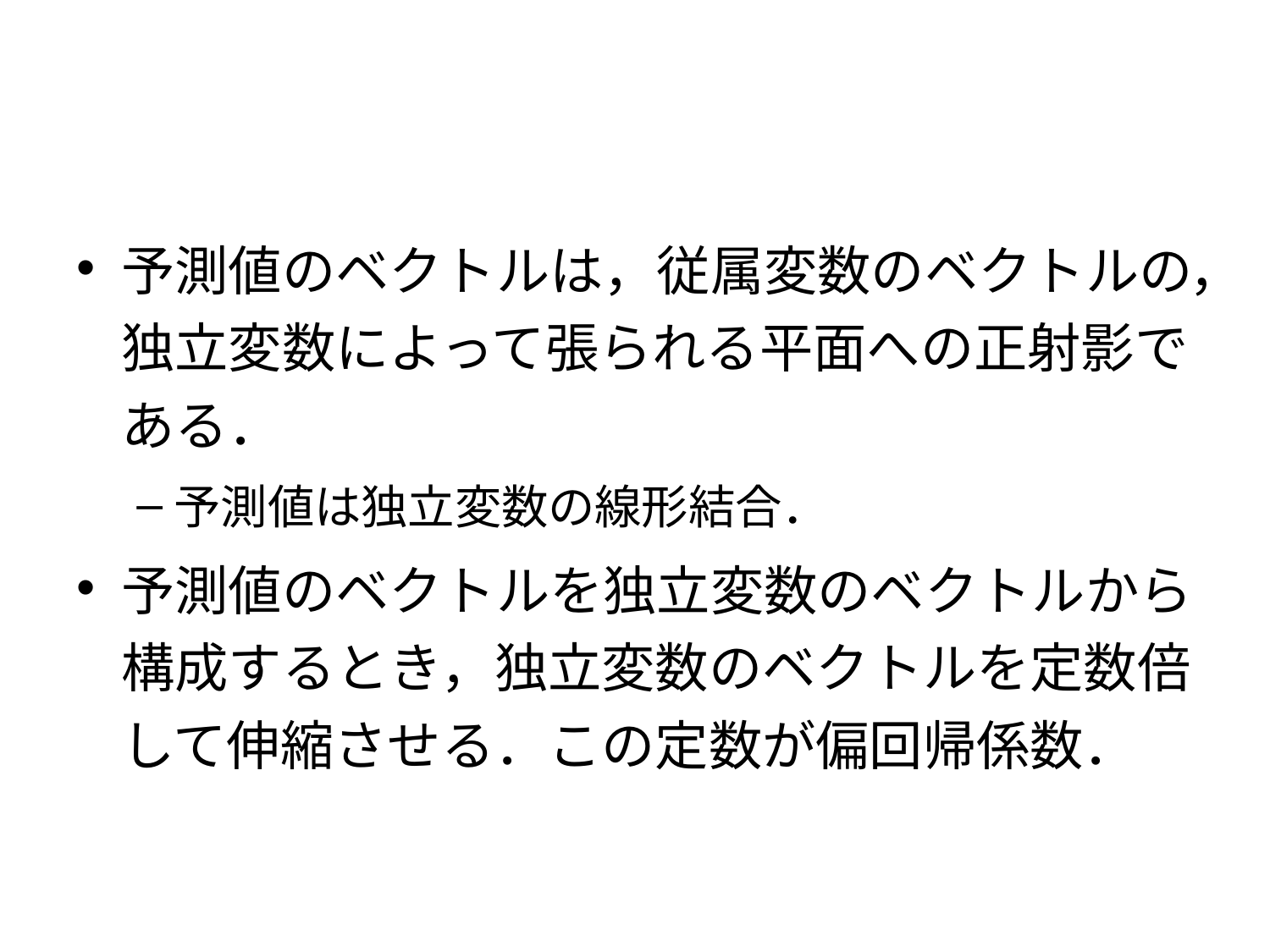

#
予測値のベクトルは，従属変数のベクトルの，独立変数によって張られる平面への正射影である．
予測値は独立変数の線形結合．
予測値のベクトルを独立変数のベクトルから構成するとき，独立変数のベクトルを定数倍して伸縮させる．この定数が偏回帰係数．